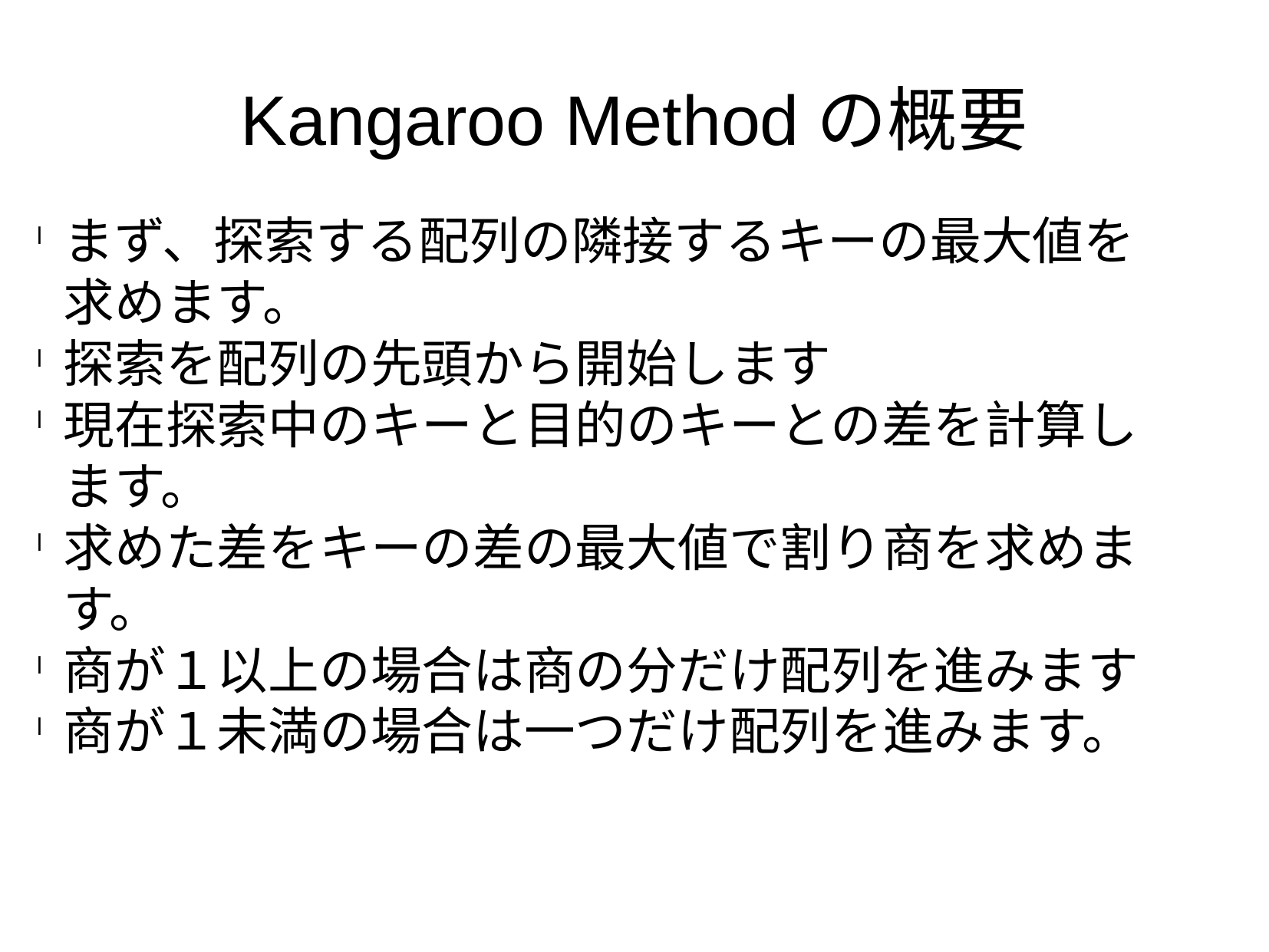

Kangaroo Methodの概要
まず、探索する配列の隣接するキーの最大値を求めます。
探索を配列の先頭から開始します
現在探索中のキーと目的のキーとの差を計算します。
求めた差をキーの差の最大値で割り商を求めます。
商が１以上の場合は商の分だけ配列を進みます
商が１未満の場合は一つだけ配列を進みます。